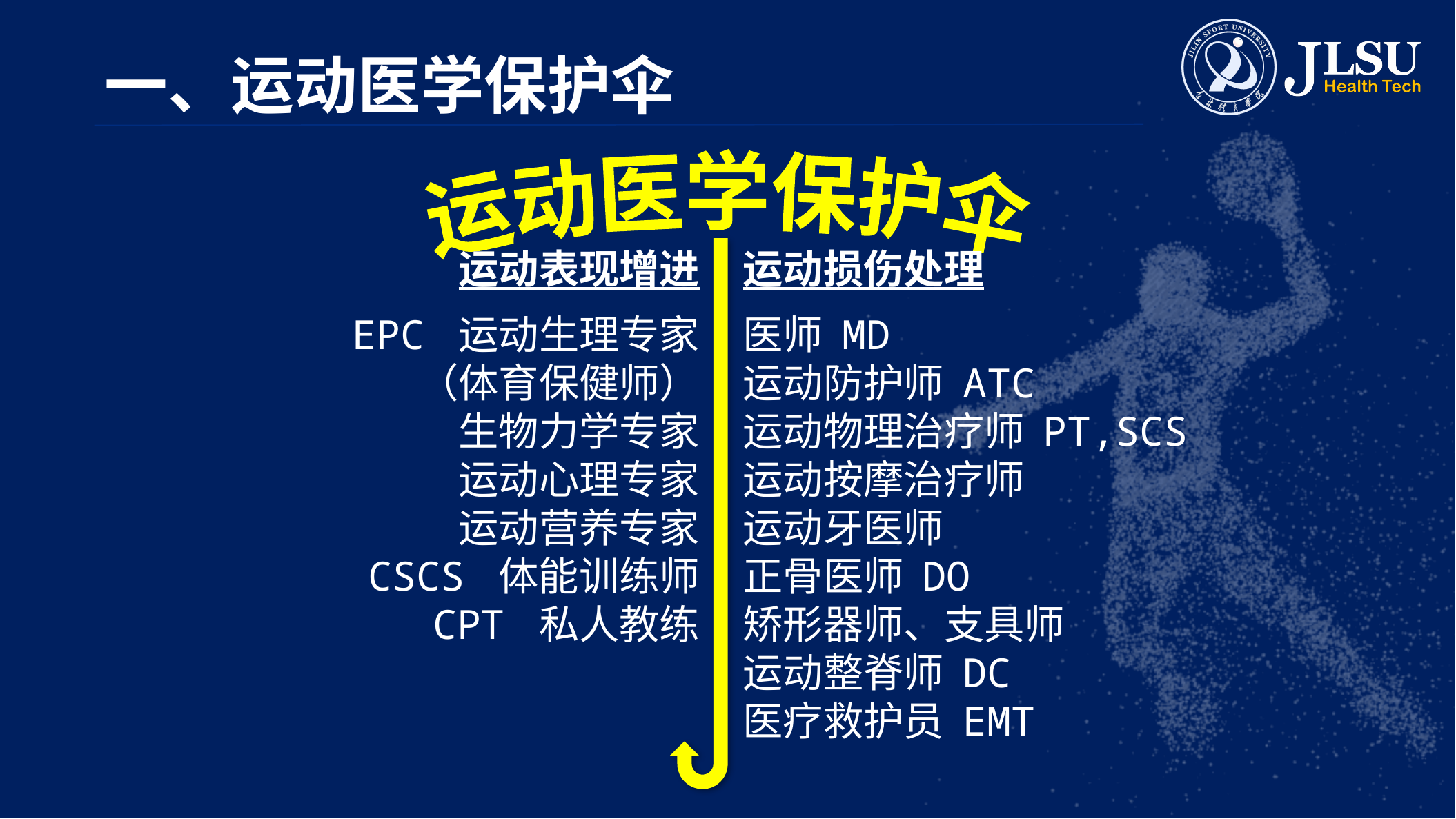

# 一、运动医学保护伞
运动医学保护伞

运动表现增进

EPC 运动生理专家
（体育保健师）
生物力学专家
 运动心理专家
运动营养专家
CSCS 体能训练师
CPT 私人教练
运动损伤处理

医师 MD
运动防护师 ATC
运动物理治疗师 PT,SCS
运动按摩治疗师
运动牙医师
正骨医师 DO
矫形器师、支具师
运动整脊师 DC
医疗救护员 EMT